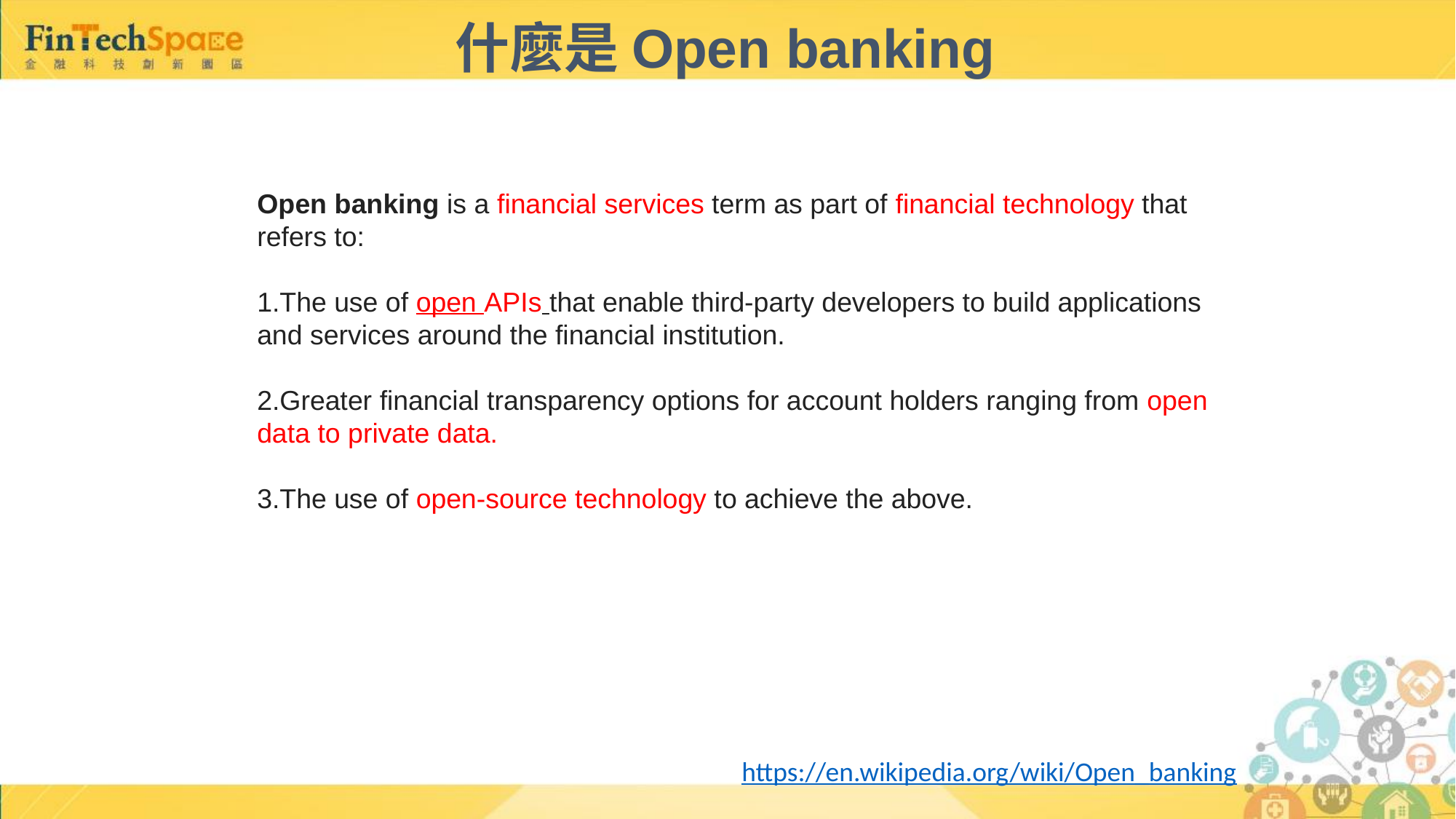

5
什麼是Open banking

Open banking is a financial services term as part of financial technology that refers to:

The use of open APIs that enable third-party developers to build applications and services around the financial institution.

Greater financial transparency options for account holders ranging from open data to private data.

The use of open-source technology to achieve the above.

https://en.wikipedia.org/wiki/Open_banking